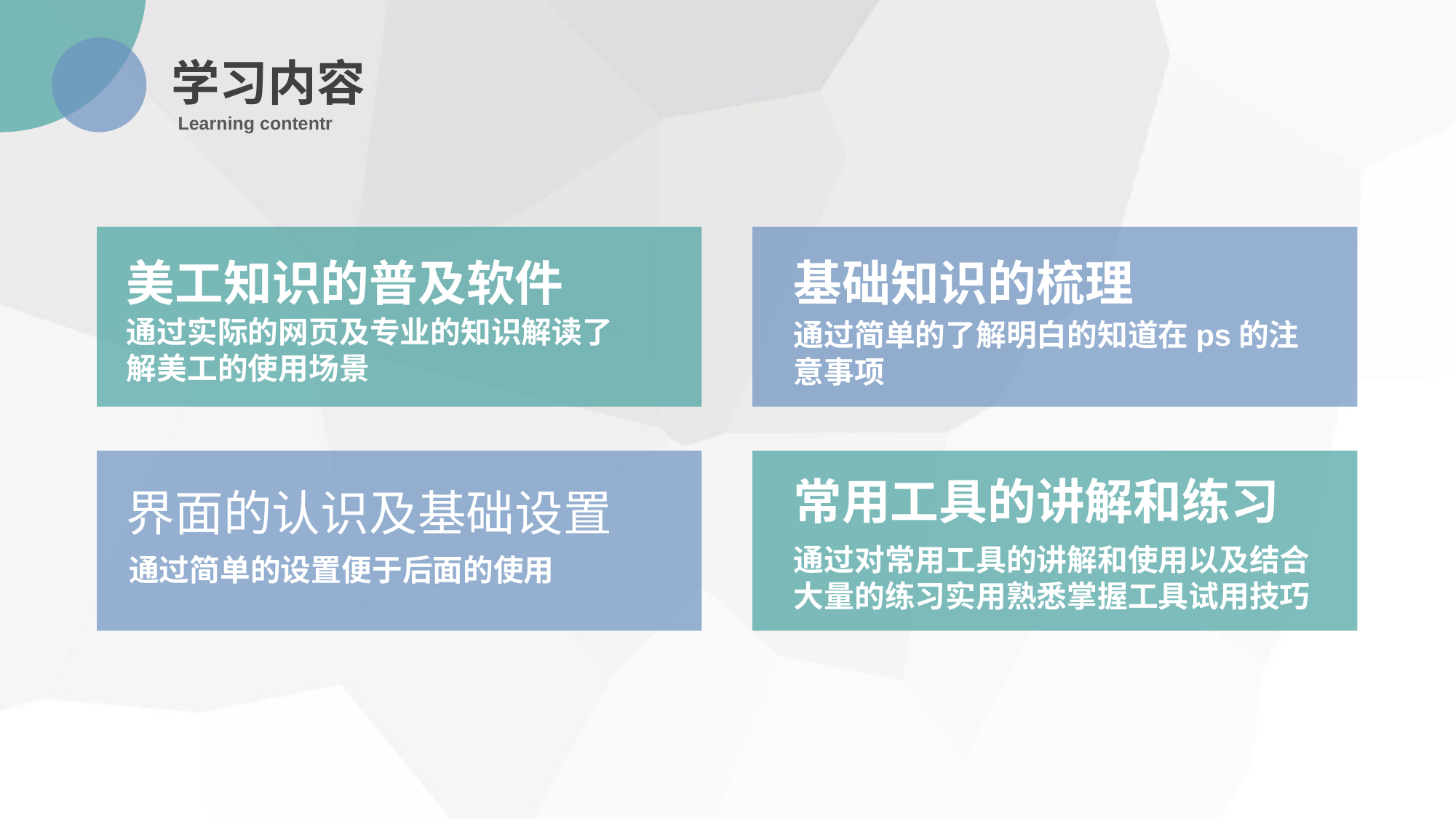

学习内容
Learning contentr

美工知识的普及软件
基础知识的梳理
通过实际的网页及专业的知识解读了解美工的使用场景
通过简单的了解明白的知道在ps的注意事项

常用工具的讲解和练习
界面的认识及基础设置
通过对常用工具的讲解和使用以及结合大量的练习实用熟悉掌握工具试用技巧
通过简单的设置便于后面的使用